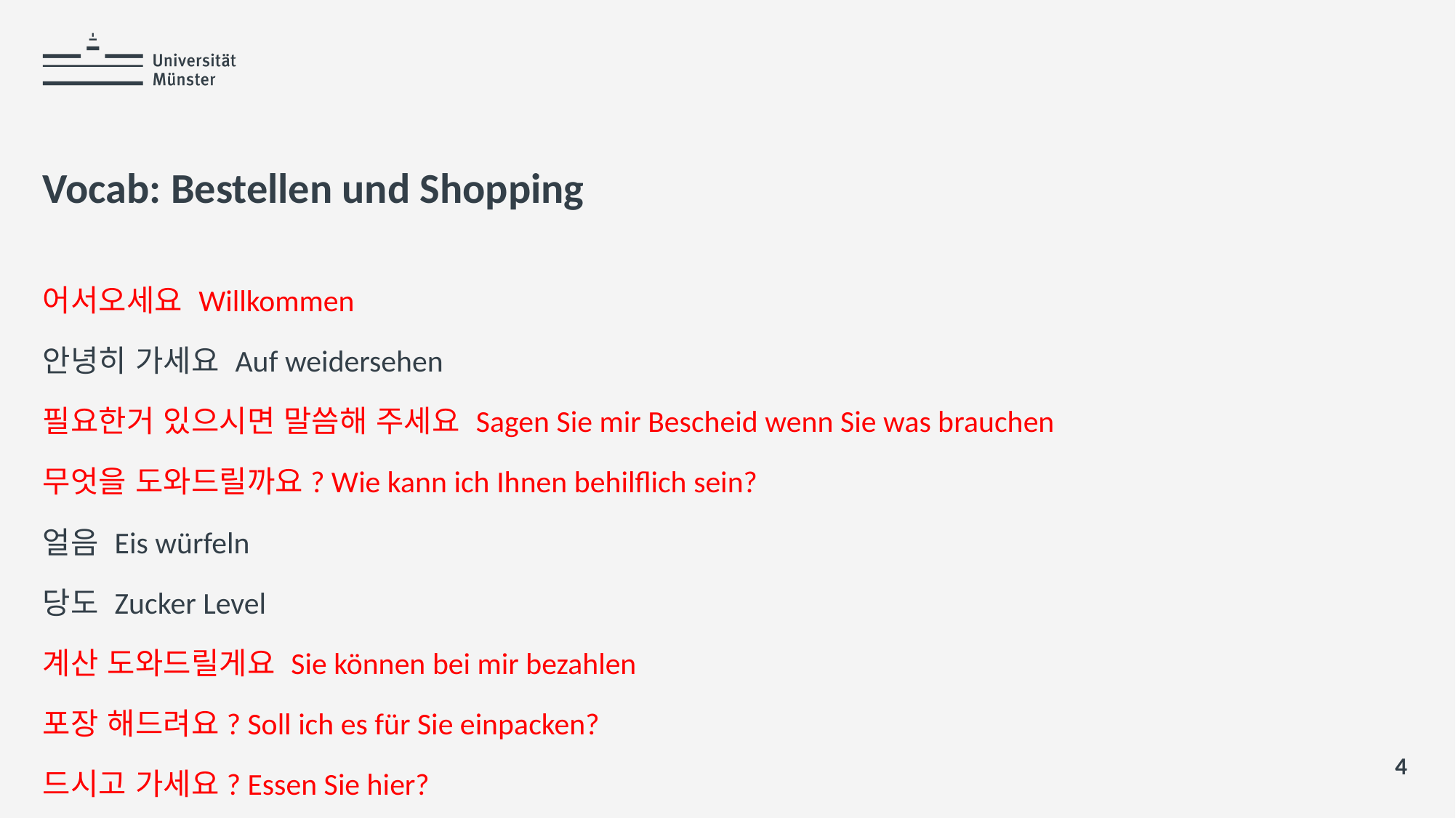

# Vocab: Bestellen und Shopping
어서오세요 Willkommen
안녕히 가세요 Auf weidersehen
필요한거 있으시면 말씀해 주세요 Sagen Sie mir Bescheid wenn Sie was brauchen
무엇을 도와드릴까요? Wie kann ich Ihnen behilflich sein?
얼음 Eis würfeln
당도 Zucker Level
계산 도와드릴게요 Sie können bei mir bezahlen
포장 해드려요? Soll ich es für Sie einpacken?
드시고 가세요? Essen Sie hier?
4